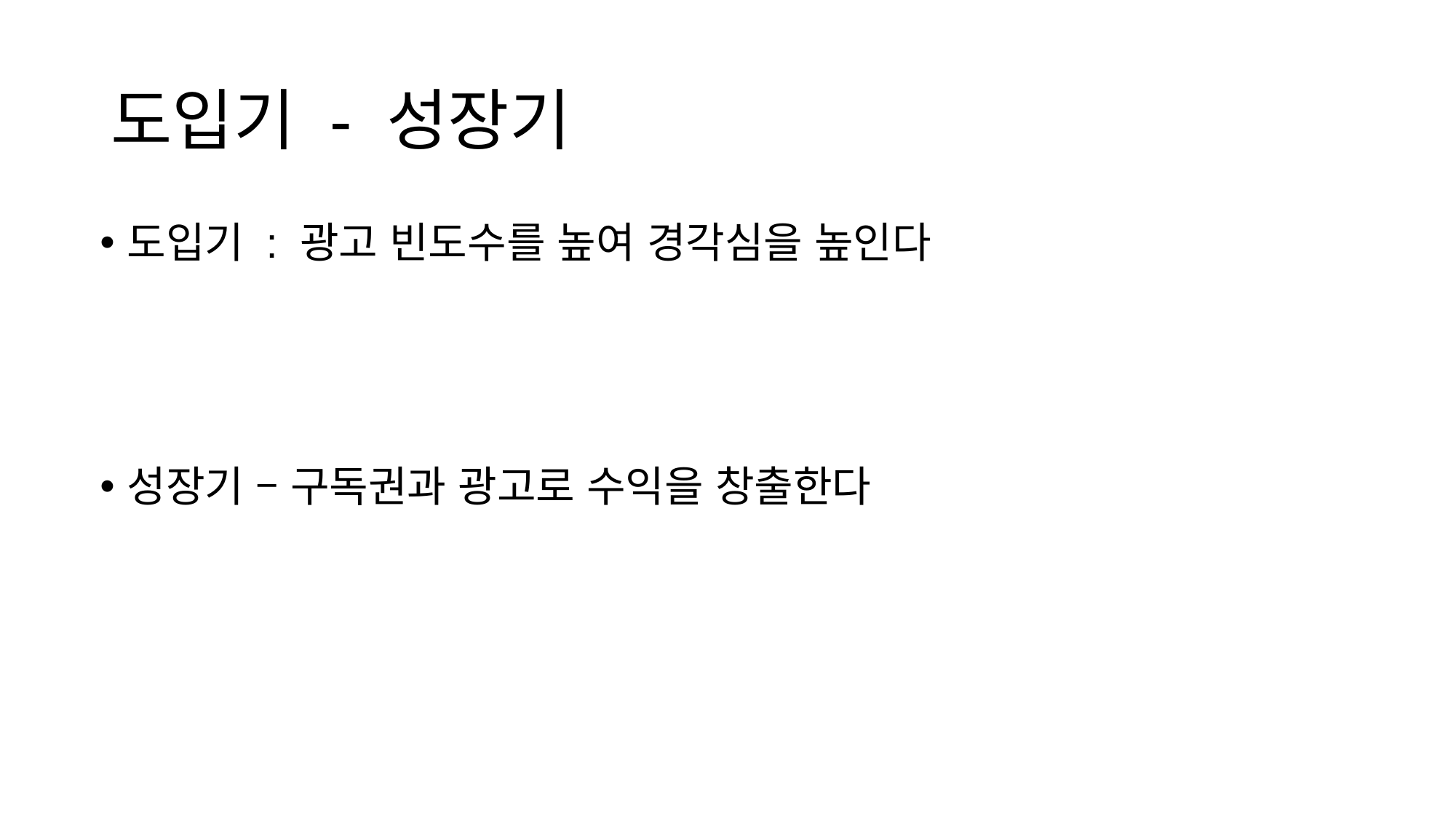

# 도입기 - 성장기
도입기 : 광고 빈도수를 높여 경각심을 높인다

성장기 – 구독권과 광고로 수익을 창출한다